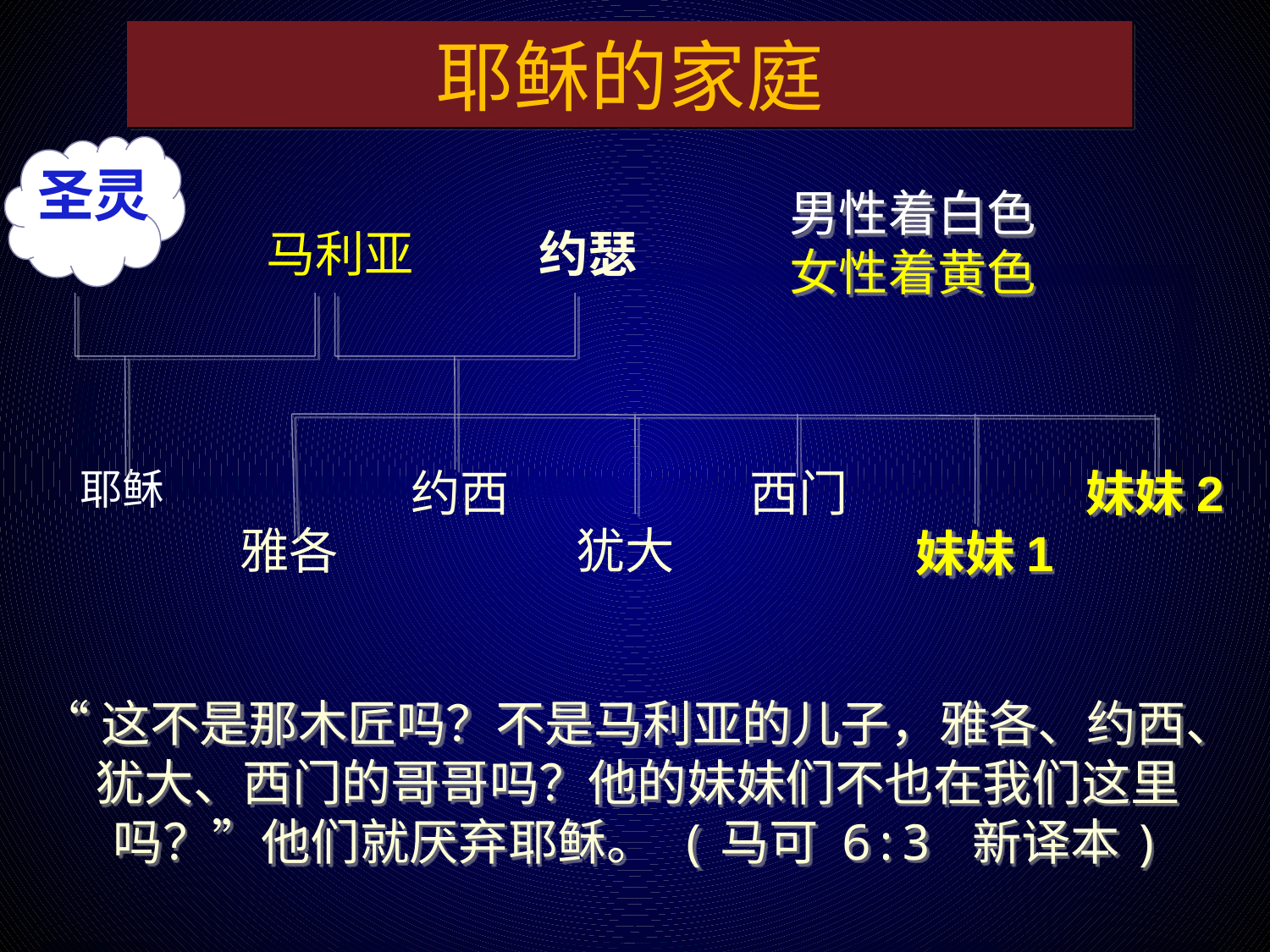

# 耶稣的家庭

圣灵
男性着白色
女性着黄色
马利亚
约瑟

耶稣

约西
西门
妹妹2
雅各
犹大
妹妹1
“这不是那木匠吗？不是马利亚的儿子，雅各、约西、犹大、西门的哥哥吗？他的妹妹们不也在我们这里吗？”他们就厌弃耶稣。 (马可 6:3 新译本)